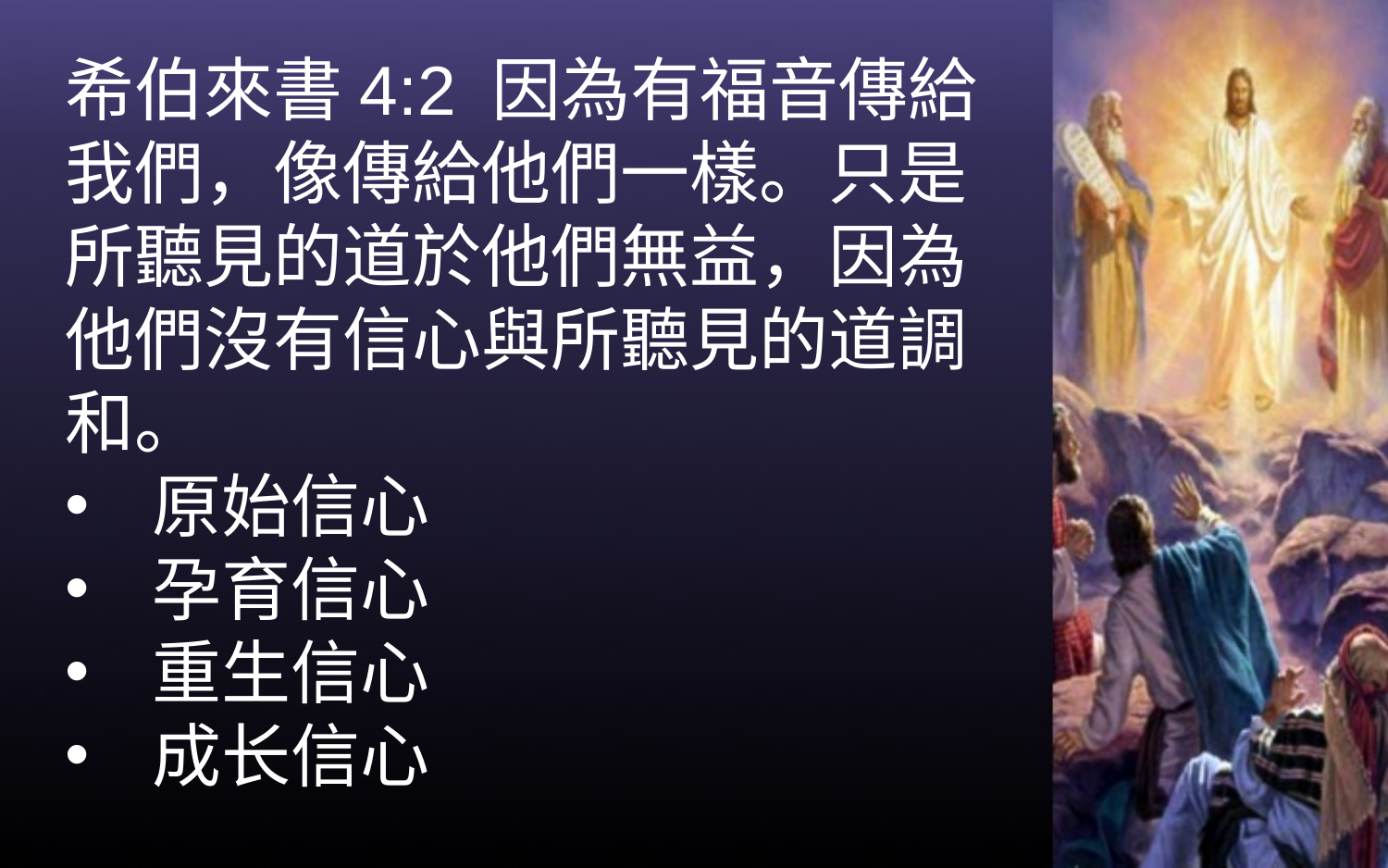

希伯來書4:2 因為有福音傳給我們，像傳給他們一樣。只是所聽見的道於他們無益，因為他們沒有信心與所聽見的道調和。
原始信心
孕育信心
重生信心
成长信心